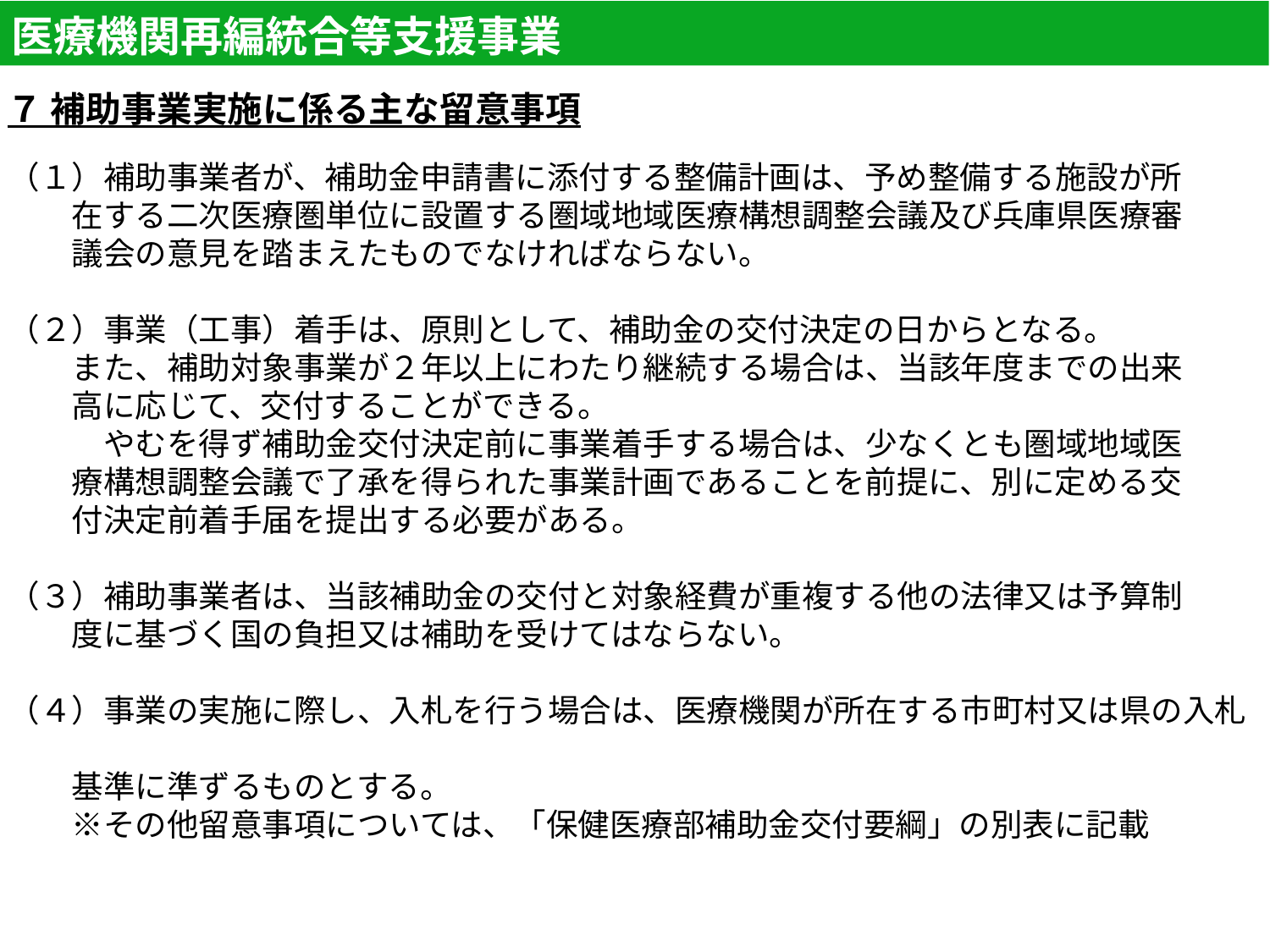

医療機関再編統合等支援事業
７ 補助事業実施に係る主な留意事項
（１）補助事業者が、補助金申請書に添付する整備計画は、予め整備する施設が所
　　在する二次医療圏単位に設置する圏域地域医療構想調整会議及び兵庫県医療審
　　議会の意見を踏まえたものでなければならない。

（２）事業（工事）着手は、原則として、補助金の交付決定の日からとなる。
　　また、補助対象事業が２年以上にわたり継続する場合は、当該年度までの出来
　　高に応じて、交付することができる。
　　　やむを得ず補助金交付決定前に事業着手する場合は、少なくとも圏域地域医
　　療構想調整会議で了承を得られた事業計画であることを前提に、別に定める交
　　付決定前着手届を提出する必要がある。

（３）補助事業者は、当該補助金の交付と対象経費が重複する他の法律又は予算制
　　度に基づく国の負担又は補助を受けてはならない。

（４）事業の実施に際し、入札を行う場合は、医療機関が所在する市町村又は県の入札
　　基準に準ずるものとする。
　　※その他留意事項については、「保健医療部補助金交付要綱」の別表に記載